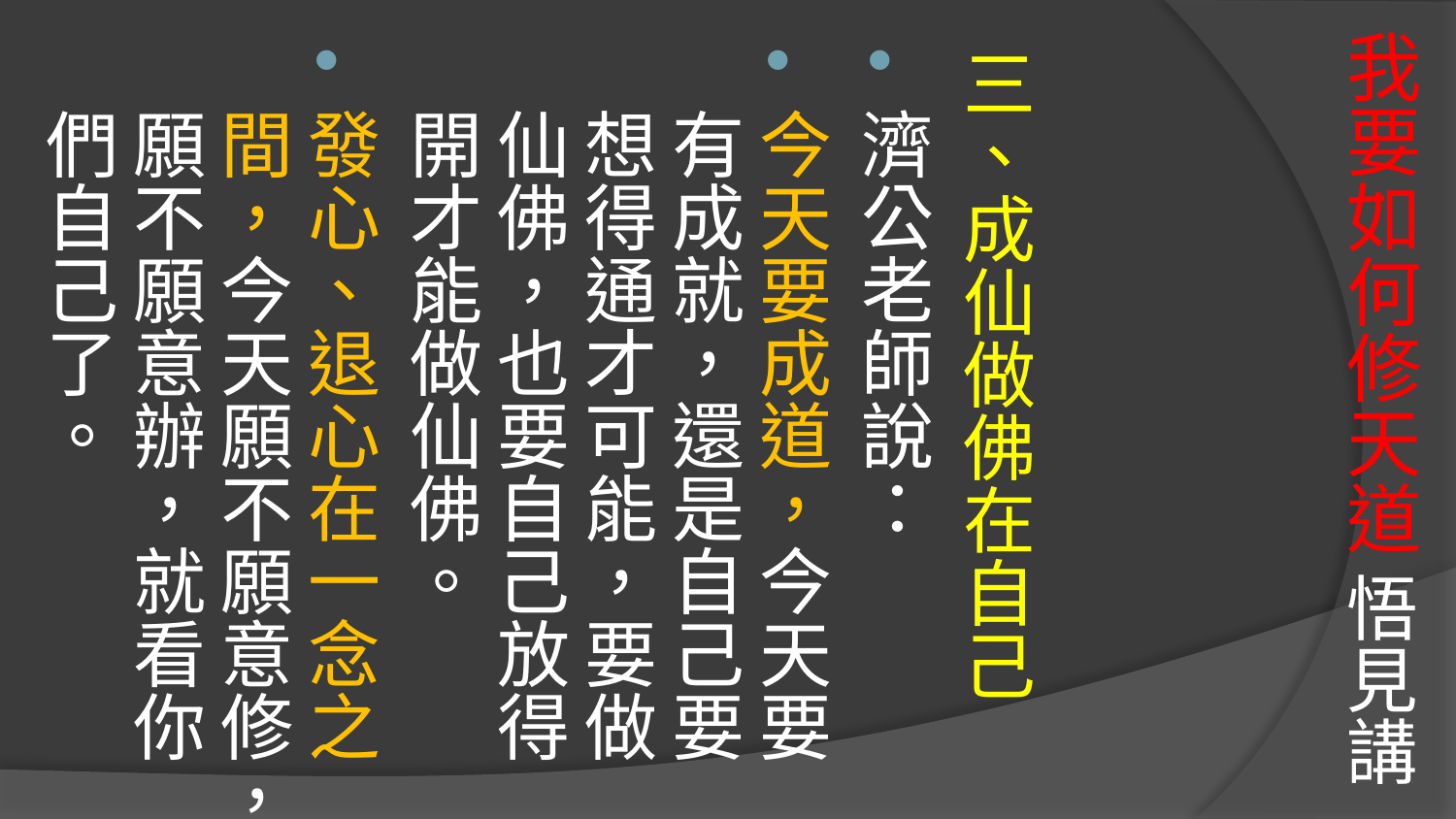

# 我要如何修天道 悟見講
三、成仙做佛在自己
濟公老師說：
今天要成道，今天要有成就，還是自己要想得通才可能，要做仙佛，也要自己放得開才能做仙佛。
發心、退心在一念之間，今天願不願意修，願不願意辦，就看你們自己了。